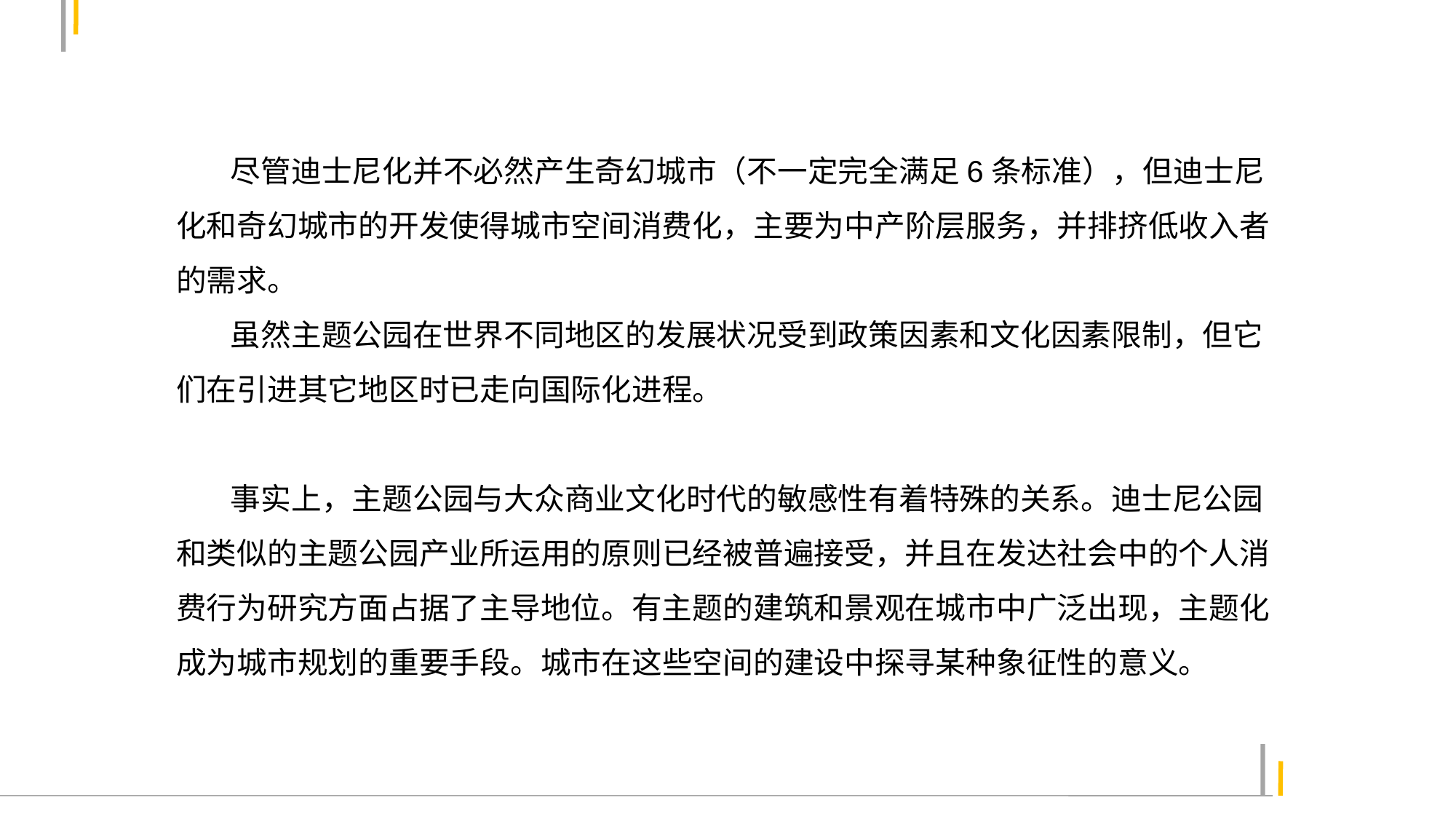

尽管迪士尼化并不必然产生奇幻城市（不一定完全满足6条标准），但迪士尼化和奇幻城市的开发使得城市空间消费化，主要为中产阶层服务，并排挤低收入者的需求。
       虽然主题公园在世界不同地区的发展状况受到政策因素和文化因素限制，但它们在引进其它地区时已走向国际化进程。

       事实上，主题公园与大众商业文化时代的敏感性有着特殊的关系。迪士尼公园和类似的主题公园产业所运用的原则已经被普遍接受，并且在发达社会中的个人消费行为研究方面占据了主导地位。有主题的建筑和景观在城市中广泛出现，主题化成为城市规划的重要手段。城市在这些空间的建设中探寻某种象征性的意义。